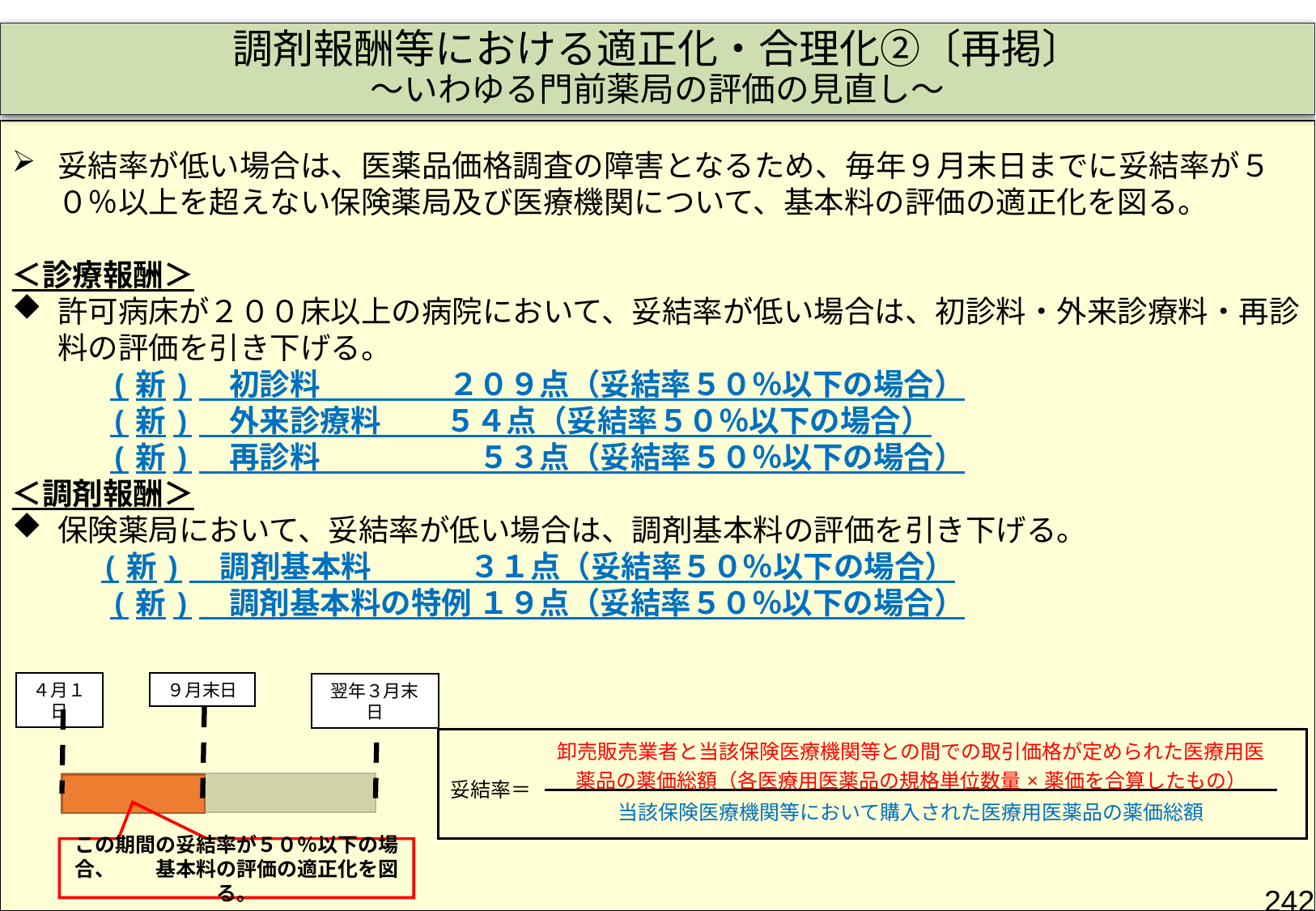

# 調剤報酬等における適正化・合理化②〔再掲〕 ～いわゆる門前薬局の評価の見直し～

妥結率が低い場合は、医薬品価格調査の障害となるため、毎年９月末日までに妥結率が５０％以上を超えない保険薬局及び医療機関について、基本料の評価の適正化を図る。

＜診療報酬＞
許可病床が２００床以上の病院において、妥結率が低い場合は、初診料・外来診療料・再診料の評価を引き下げる。
　　　(新)　初診料　　　　 ２０９点（妥結率５０％以下の場合）
　　　(新)　外来診療料　     ５４点（妥結率５０％以下の場合）
　　　(新)　再診料　　　　 　５３点（妥結率５０％以下の場合）
＜調剤報酬＞
保険薬局において、妥結率が低い場合は、調剤基本料の評価を引き下げる。
 　　 (新)　調剤基本料　　　 ３１点（妥結率５０％以下の場合）
　　　(新)　調剤基本料の特例 １９点（妥結率５０％以下の場合）

４月１日
９月末日
翌年３月末日
| 妥結率＝ | 卸売販売業者と当該保険医療機関等との間での取引価格が定められた医療用医薬品の薬価総額（各医療用医薬品の規格単位数量×薬価を合算したもの） |  |
| --- | --- | --- |
|  | 当該保険医療機関等において購入された医療用医薬品の薬価総額 |  |

この期間の妥結率が５０％以下の場合、　　基本料の評価の適正化を図る。
242